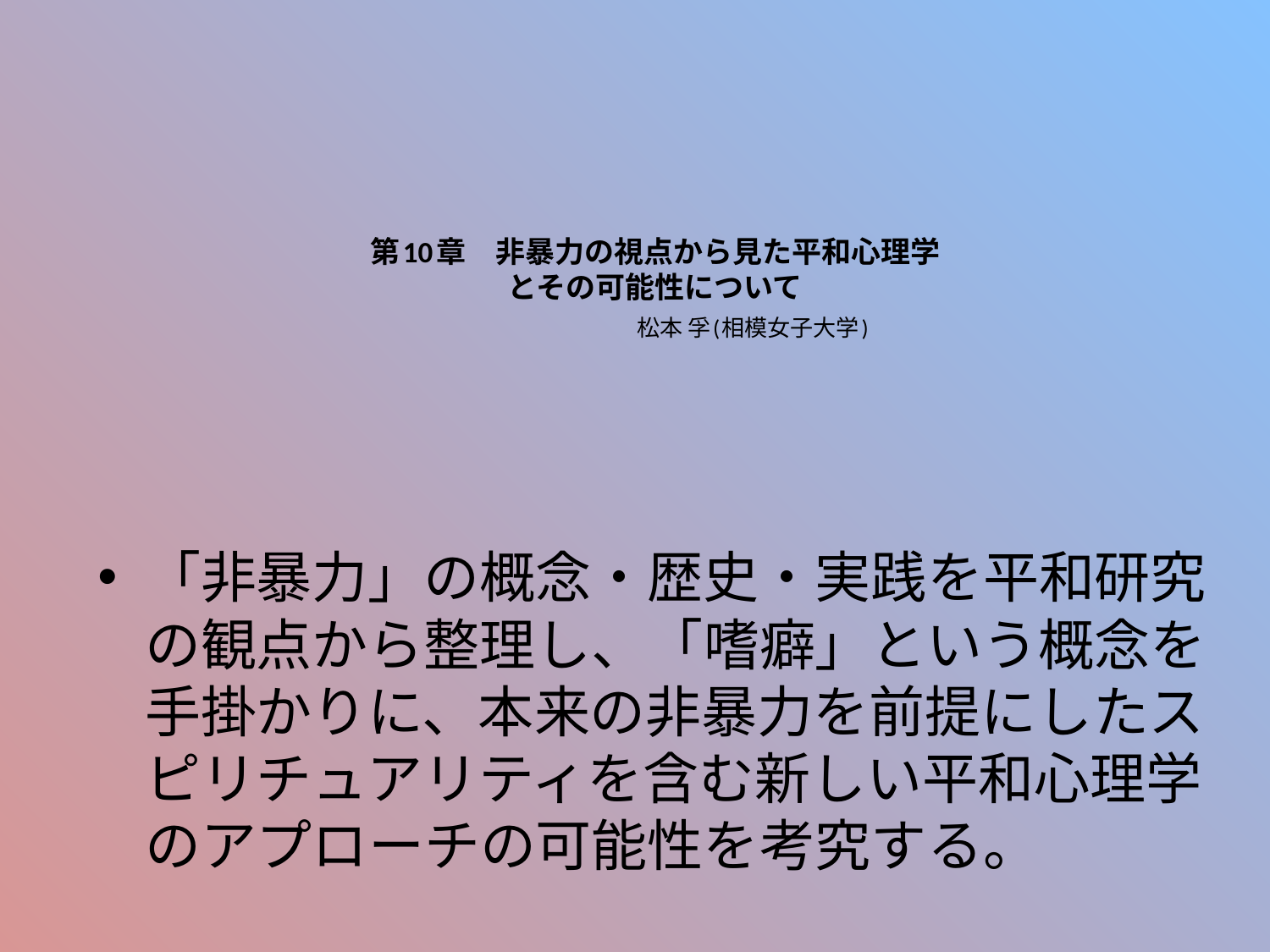

# 第10章　非暴力の視点から見た平和心理学 とその可能性について 　　　　　　松本 孚(相模女子大学)
「非暴力」の概念・歴史・実践を平和研究の観点から整理し、「嗜癖」という概念を手掛かりに、本来の非暴力を前提にしたスピリチュアリティを含む新しい平和心理学のアプローチの可能性を考究する。